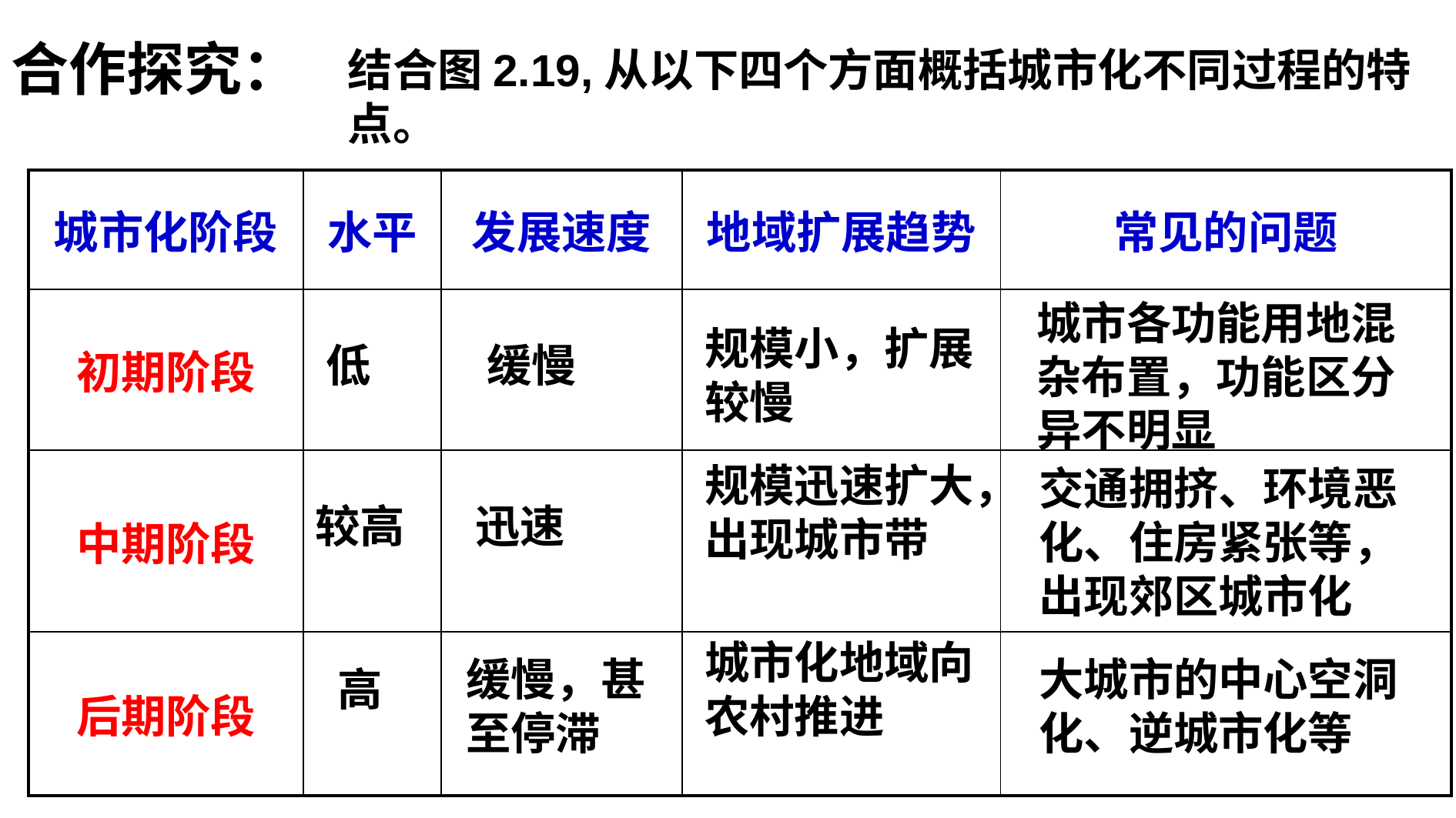

合作探究：
结合图2.19,从以下四个方面概括城市化不同过程的特点。
| 城市化阶段 | 水平 | 发展速度 | 地域扩展趋势 | 常见的问题 |
| --- | --- | --- | --- | --- |
| 初期阶段 |  |  |  |  |
| 中期阶段 |  |  |  |  |
| 后期阶段 |  |  |  |  |
城市各功能用地混杂布置，功能区分异不明显
规模小，扩展较慢
低
缓慢
规模迅速扩大，出现城市带
交通拥挤、环境恶化、住房紧张等，出现郊区城市化
较高
迅速
城市化地域向农村推进
缓慢，甚至停滞
大城市的中心空洞化、逆城市化等
高